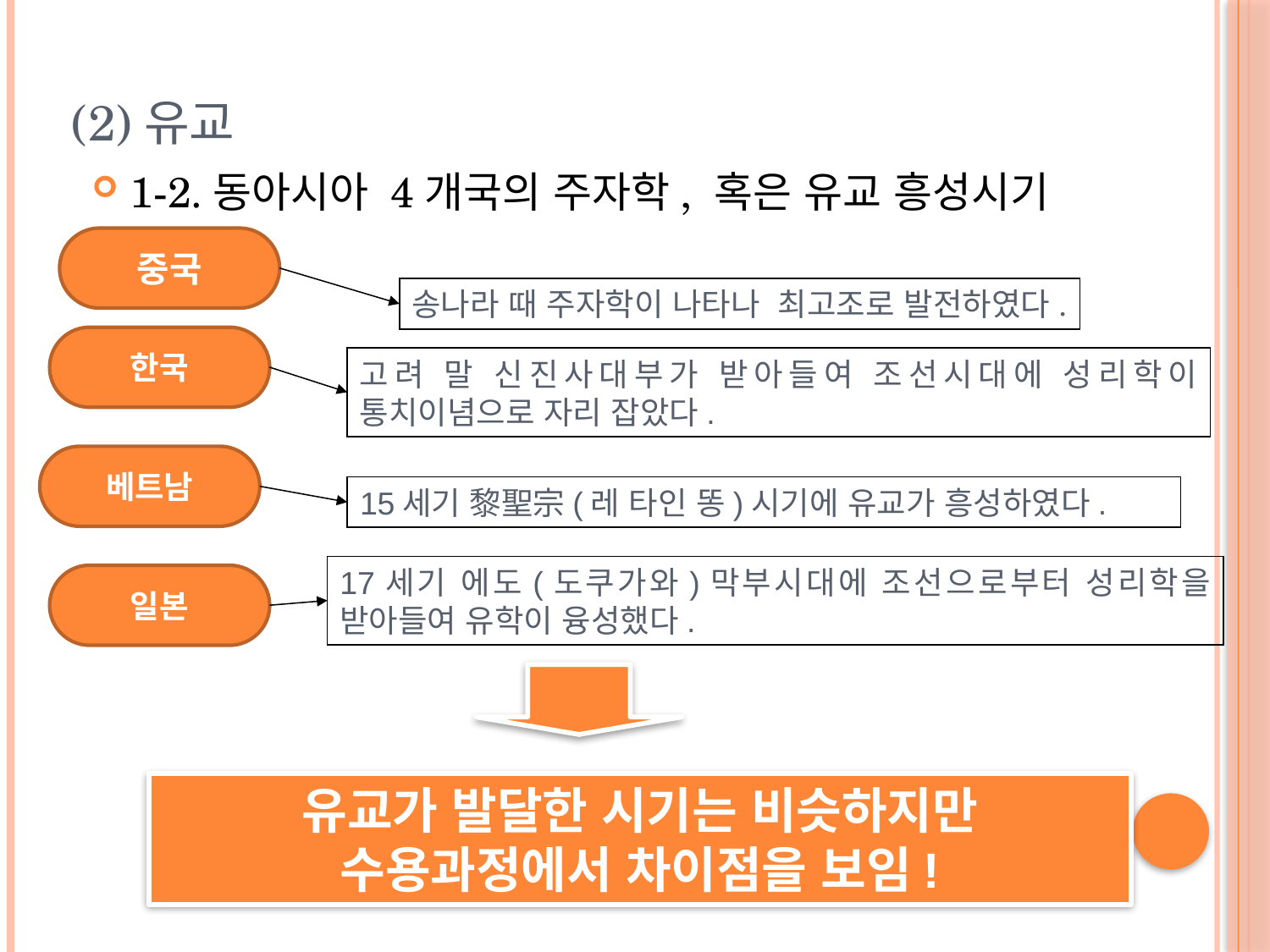

# (2)유교
1-2.동아시아 4개국의 주자학, 혹은 유교 흥성시기
중국
송나라 때 주자학이 나타나  최고조로 발전하였다.
한국
고려 말 신진사대부가 받아들여 조선시대에 성리학이 통치이념으로 자리 잡았다.
베트남
15세기 黎聖宗(레 타인 똥)시기에 유교가 흥성하였다.
17세기 에도(도쿠가와)막부시대에 조선으로부터 성리학을 받아들여 유학이 융성했다.
일본

유교가 발달한 시기는 비슷하지만 수용과정에서 차이점을 보임!